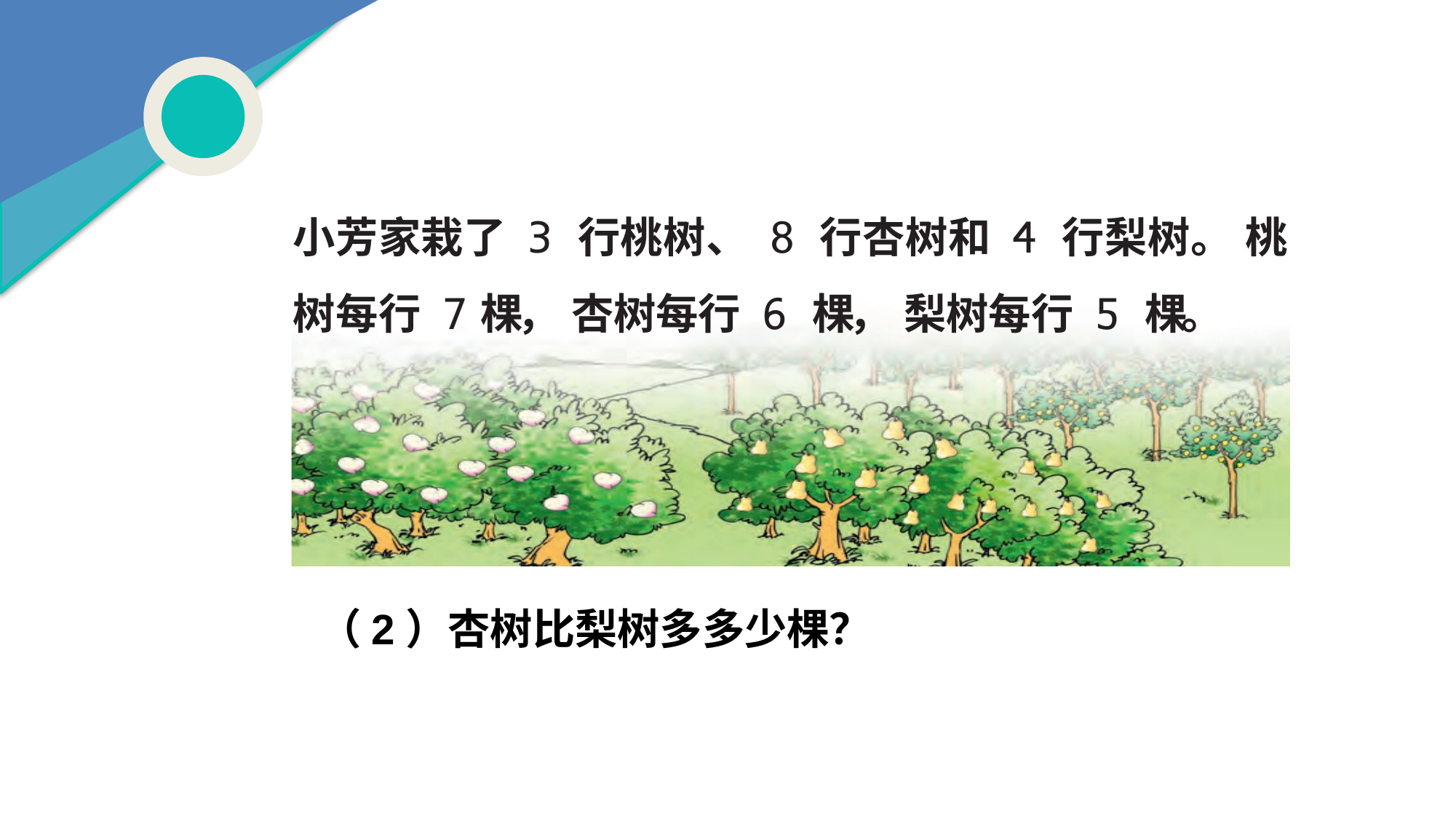

小芳家栽了 3 行桃树、 8 行杏树和 4 行梨树。 桃树每行 7棵， 杏树每行 6 棵，  梨树每行 5 棵。

（2）杏树比梨树多多少棵？